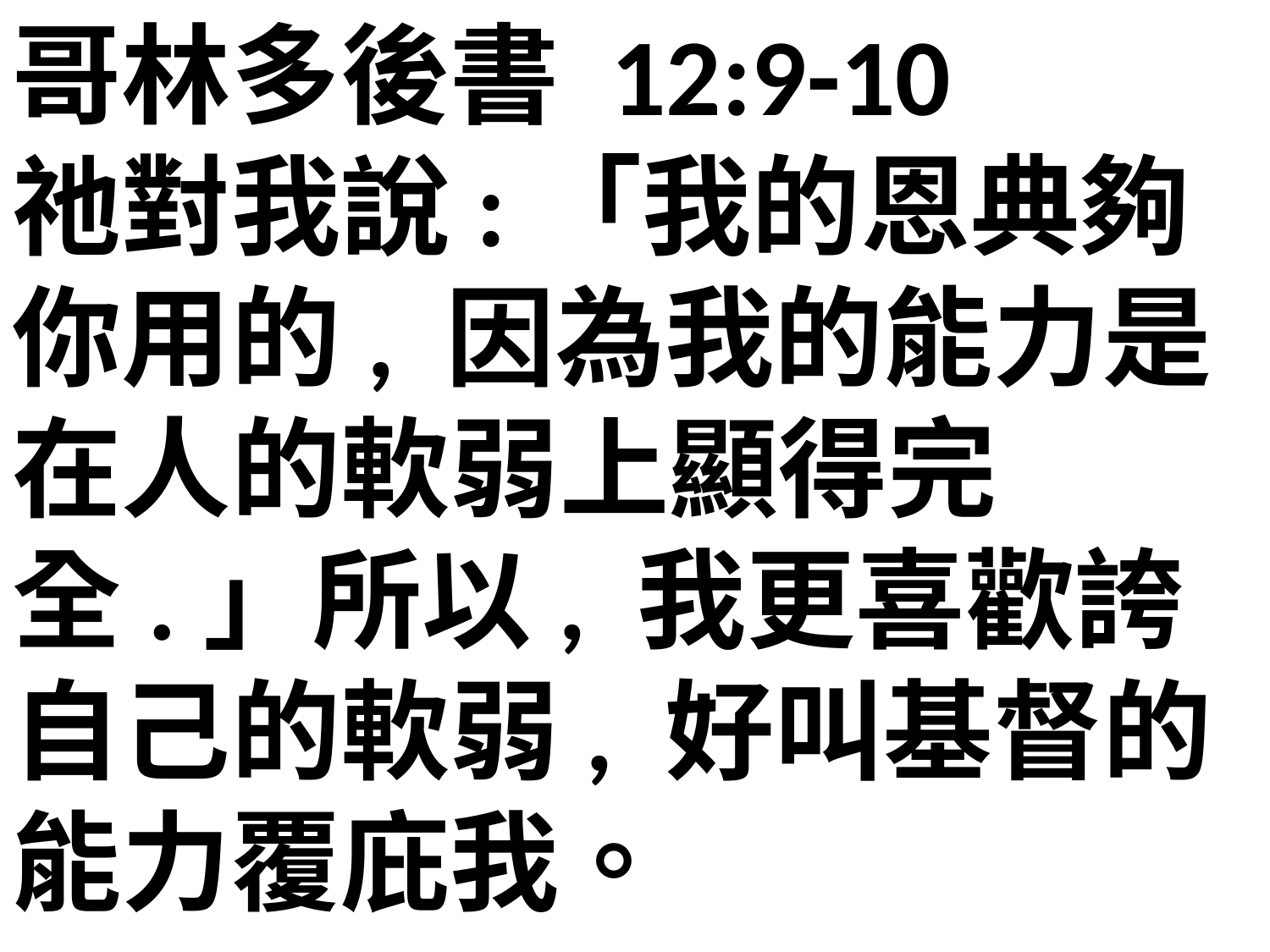

哥林多後書 12:9-10
祂對我說:「我的恩典夠你用的, 因為我的能力是在人的軟弱上顯得完全.」所以, 我更喜歡誇自己的軟弱, 好叫基督的能力覆庇我。

我為基督的緣故，就以軟弱、凌辱、急難、逼迫、困苦為可喜樂的，因我什麼時候軟弱，什麼時候就剛強了。

9. God is with you in all of these…